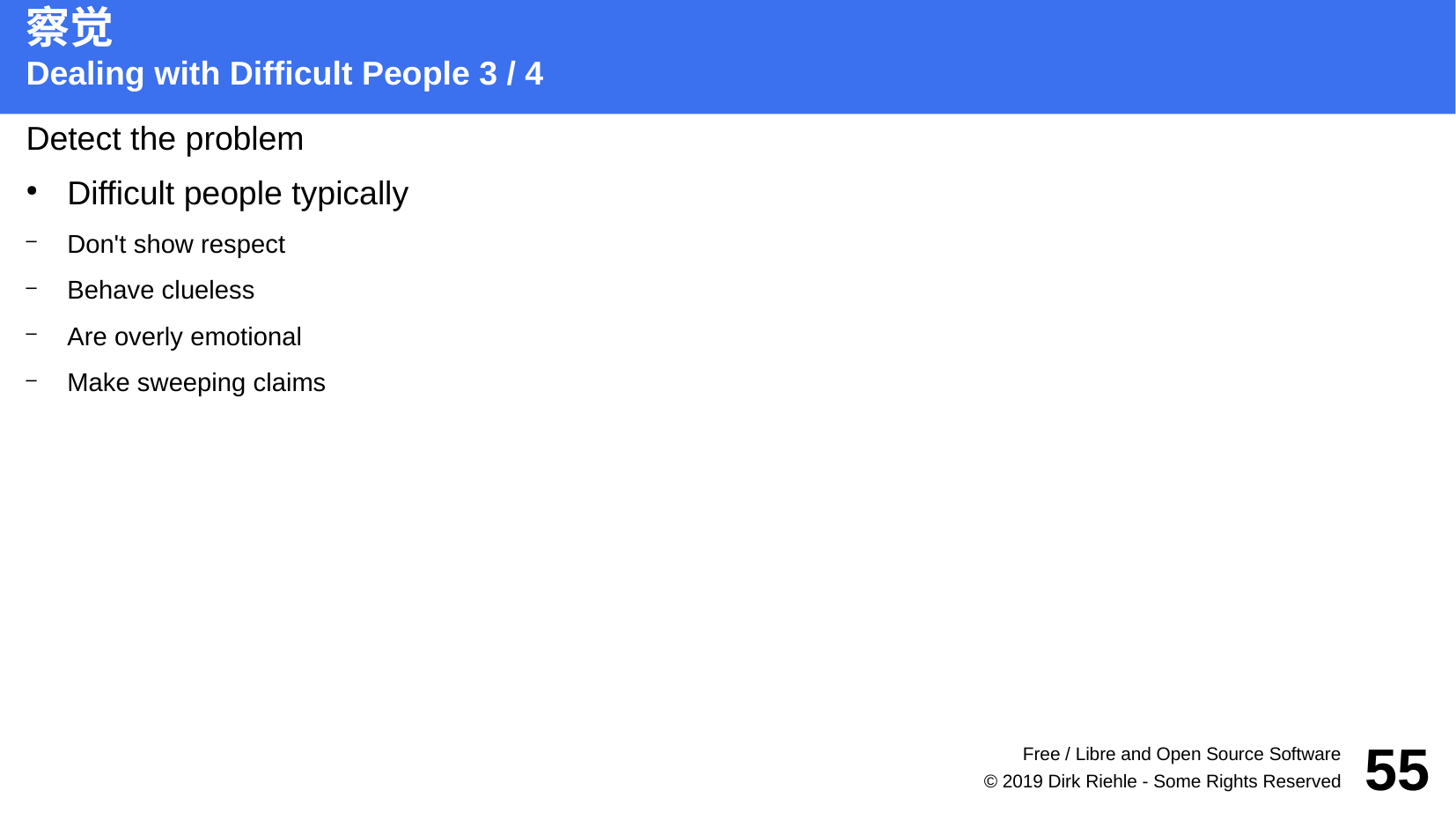

Detect the problem
Difficult people typically
Don't show respect
Behave clueless
Are overly emotional
Make sweeping claims
察觉
Dealing with Difficult People 3 / 4
Free / Libre and Open Source Software
55
© 2019 Dirk Riehle - Some Rights Reserved